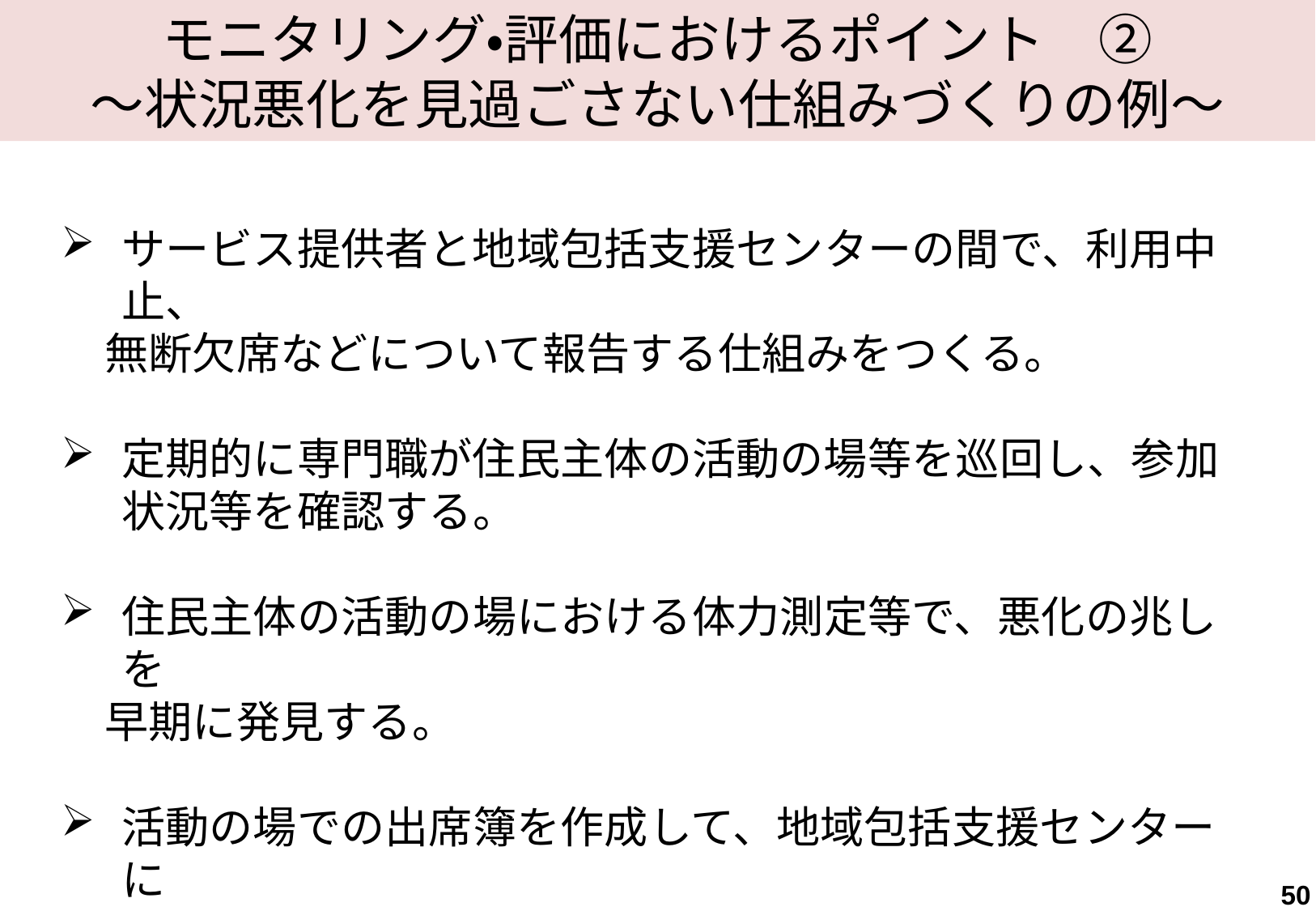

モニタリング・評価におけるポイント　②
～状況悪化を見過ごさない仕組みづくりの例～
サービス提供者と地域包括支援センターの間で、利用中止、
　無断欠席などについて報告する仕組みをつくる。

定期的に専門職が住民主体の活動の場等を巡回し、参加状況等を確認する。

住民主体の活動の場における体力測定等で、悪化の兆しを
　早期に発見する。

活動の場での出席簿を作成して、地域包括支援センターに
　毎月報告を行う。
50